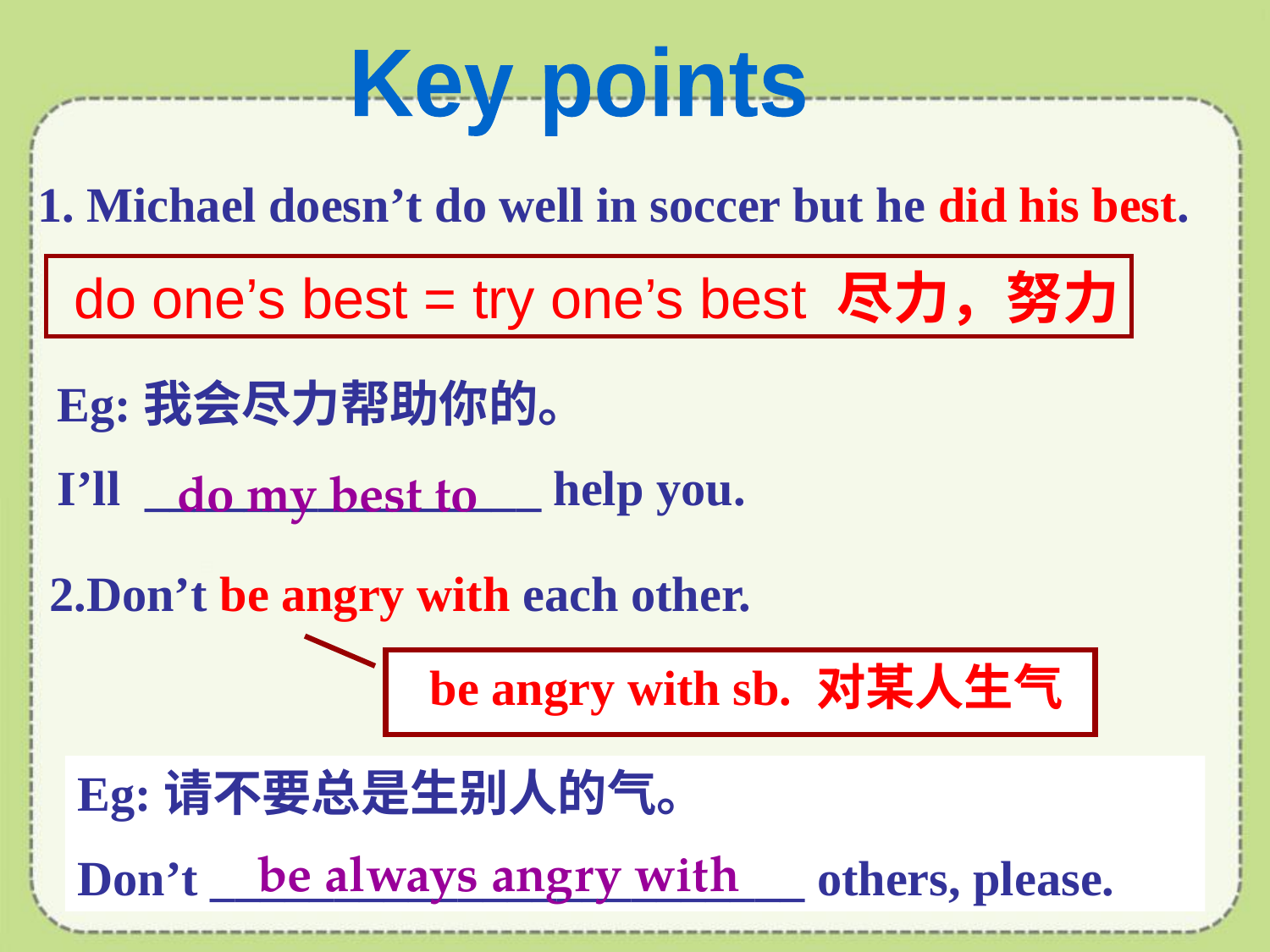

Key points
1. Michael doesn’t do well in soccer but he did his best.
 do one’s best = try one’s best 尽力，努力
Eg:我会尽力帮助你的。
I’ll  ________________ help you.
do my best to
 2.Don’t be angry with each other.
 be angry with sb. 对某人生气
Eg:请不要总是生别人的气。
Don’t ________________________ others, please.
be always angry with